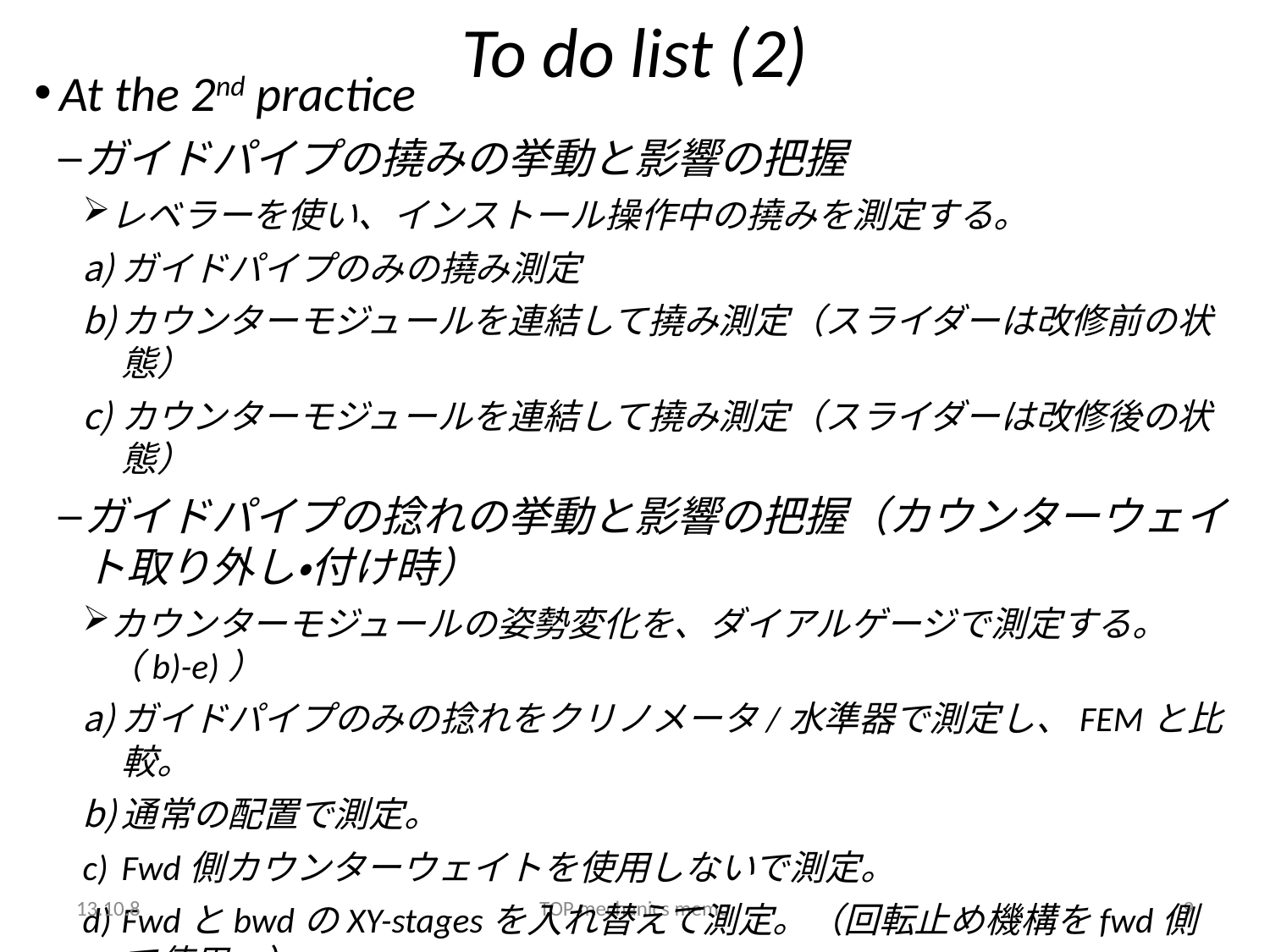

# To do list (2)
At the 2nd practice
ガイドパイプの撓みの挙動と影響の把握
レベラーを使い、インストール操作中の撓みを測定する。
ガイドパイプのみの撓み測定
カウンターモジュールを連結して撓み測定（スライダーは改修前の状態）
カウンターモジュールを連結して撓み測定（スライダーは改修後の状態）
ガイドパイプの捻れの挙動と影響の把握（カウンターウェイト取り外し・付け時）
カウンターモジュールの姿勢変化を、ダイアルゲージで測定する。（b)-e)）
ガイドパイプのみの捻れをクリノメータ/水準器で測定し、FEMと比較。
通常の配置で測定。
Fwd側カウンターウェイトを使用しないで測定。
FwdとbwdのXY-stagesを入れ替えて測定。（回転止め機構をfwd側で使用。）
b)とc)が混在した配置で測定。
ガイドパイプの捻れの挙動と影響の把握（ネジによる微調整時）
前項と同様の測定を、前項の測定の合間に行う？
13.10.8
TOP mechanics memo
9